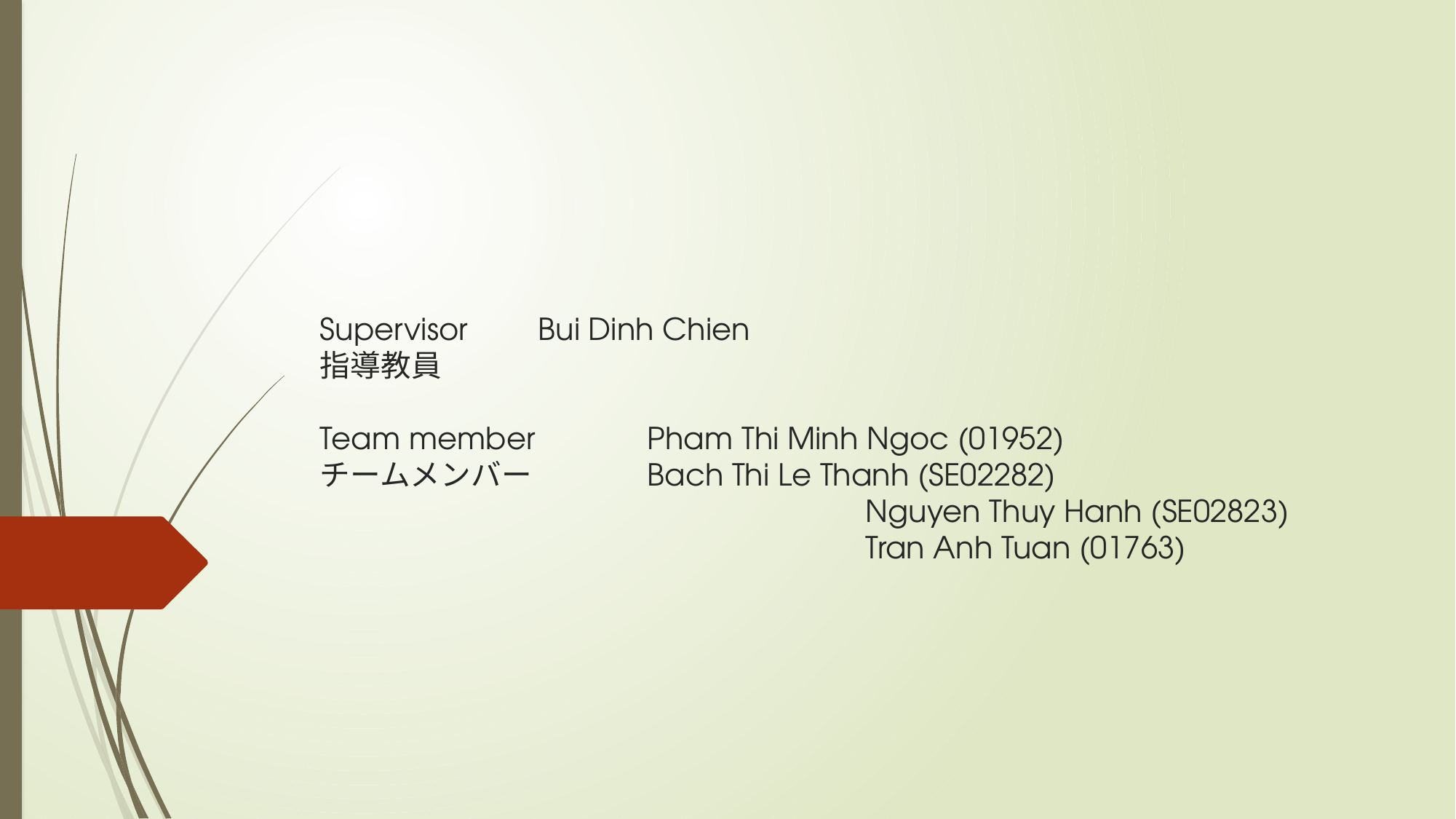

# Supervisor 	Bui Dinh Chien
指導教員

Team member 	Pham Thi Minh Ngoc (01952)
チームメンバー 	Bach Thi Le Thanh (SE02282)
					Nguyen Thuy Hanh (SE02823)
					Tran Anh Tuan (01763)